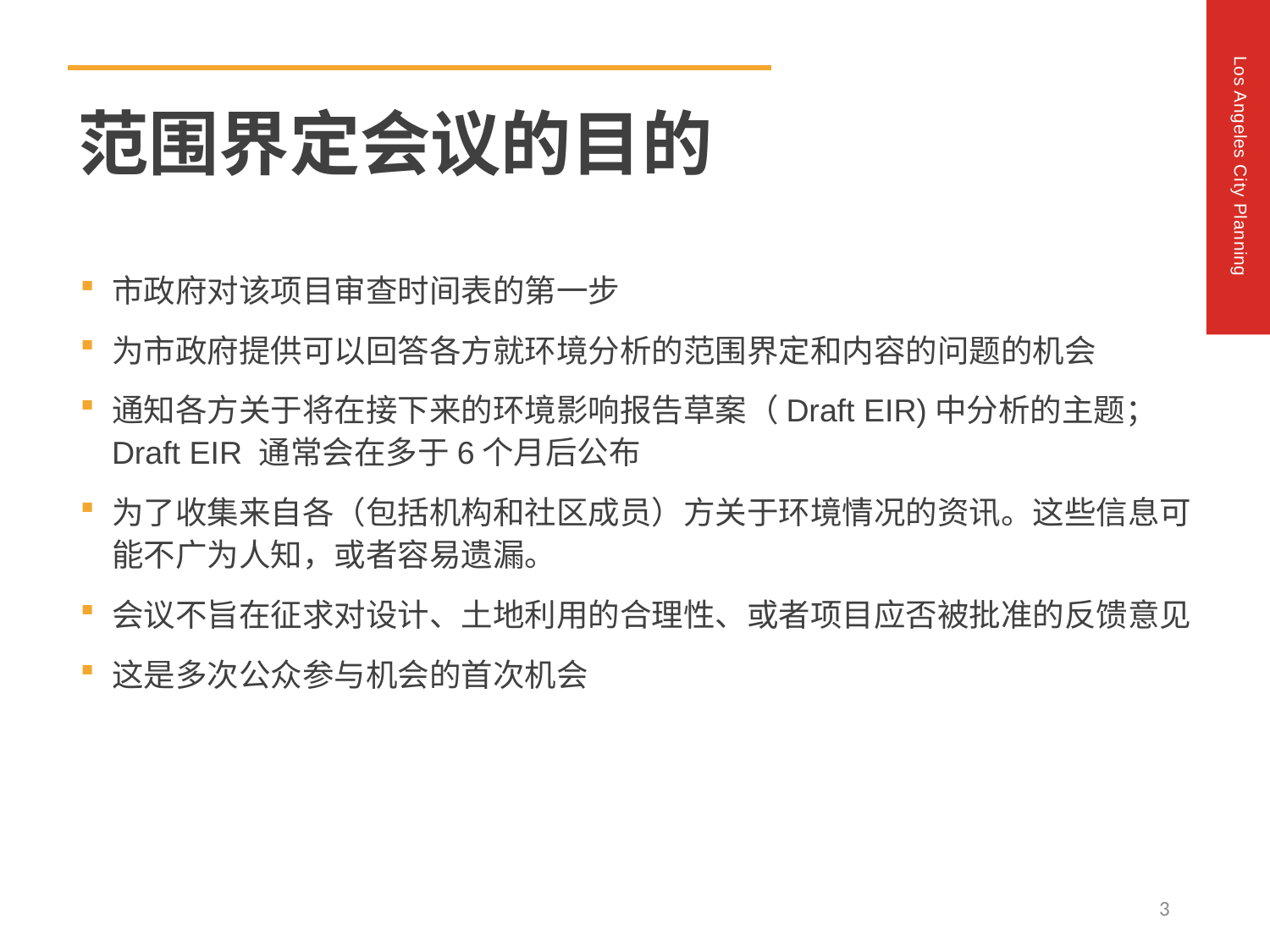

范围界定会议的目的
市政府对该项目审查时间表的第一步
为市政府提供可以回答各方就环境分析的范围界定和内容的问题的机会
通知各方关于将在接下来的环境影响报告草案（Draft EIR)中分析的主题；Draft EIR 通常会在多于6个月后公布
为了收集来自各（包括机构和社区成员）方关于环境情况的资讯。这些信息可能不广为人知，或者容易遗漏。
会议不旨在征求对设计、土地利用的合理性、或者项目应否被批准的反馈意见
这是多次公众参与机会的首次机会
3